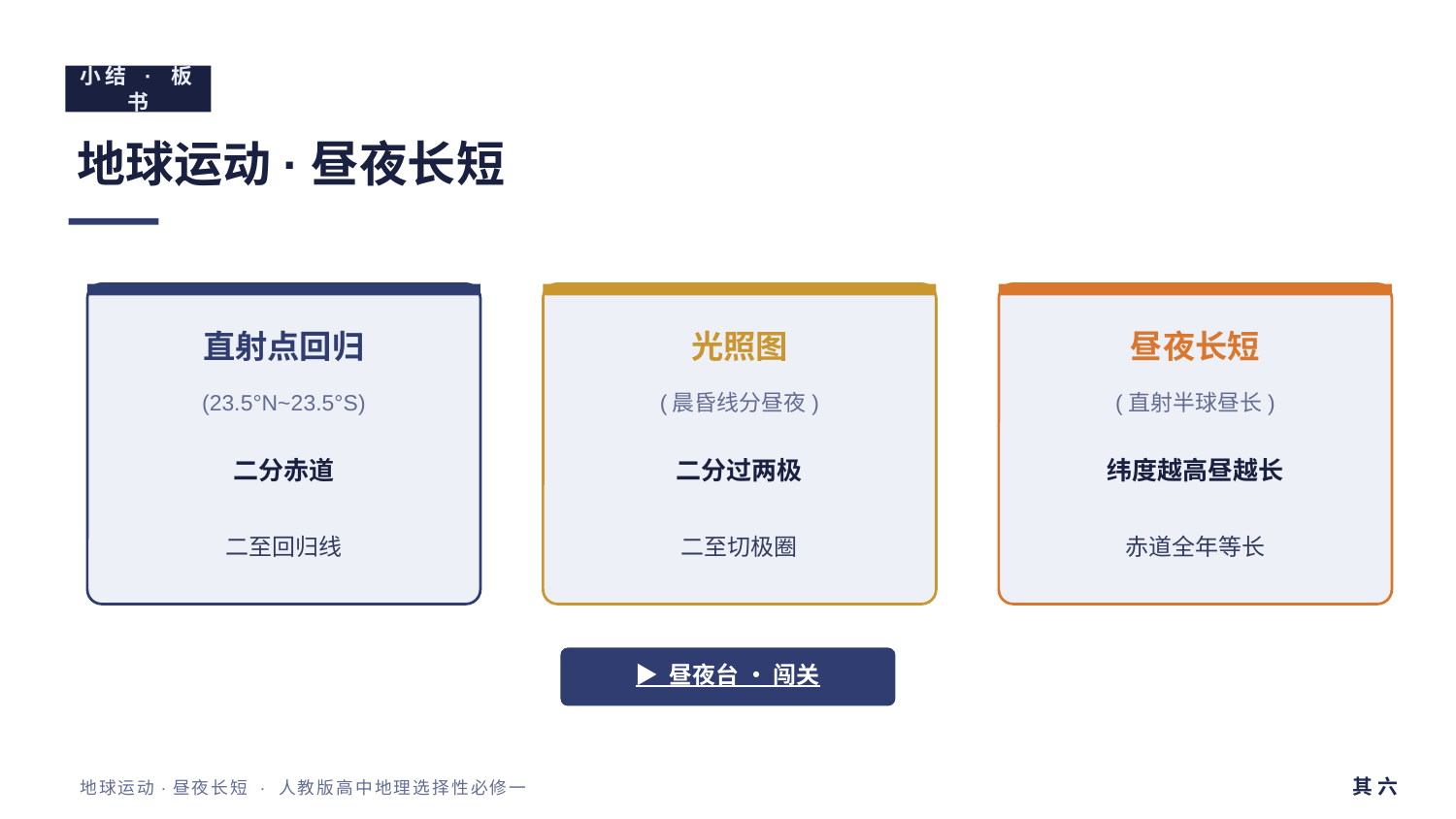

小结 · 板书

地球运动·昼夜长短

直射点回归
光照图
昼夜长短
(23.5°N~23.5°S)
(晨昏线分昼夜)
(直射半球昼长)
二分赤道
二分过两极
纬度越高昼越长
二至回归线
二至切极圈
赤道全年等长
▶  昼夜台 · 闯关

其 六
地球运动·昼夜长短 · 人教版高中地理选择性必修一